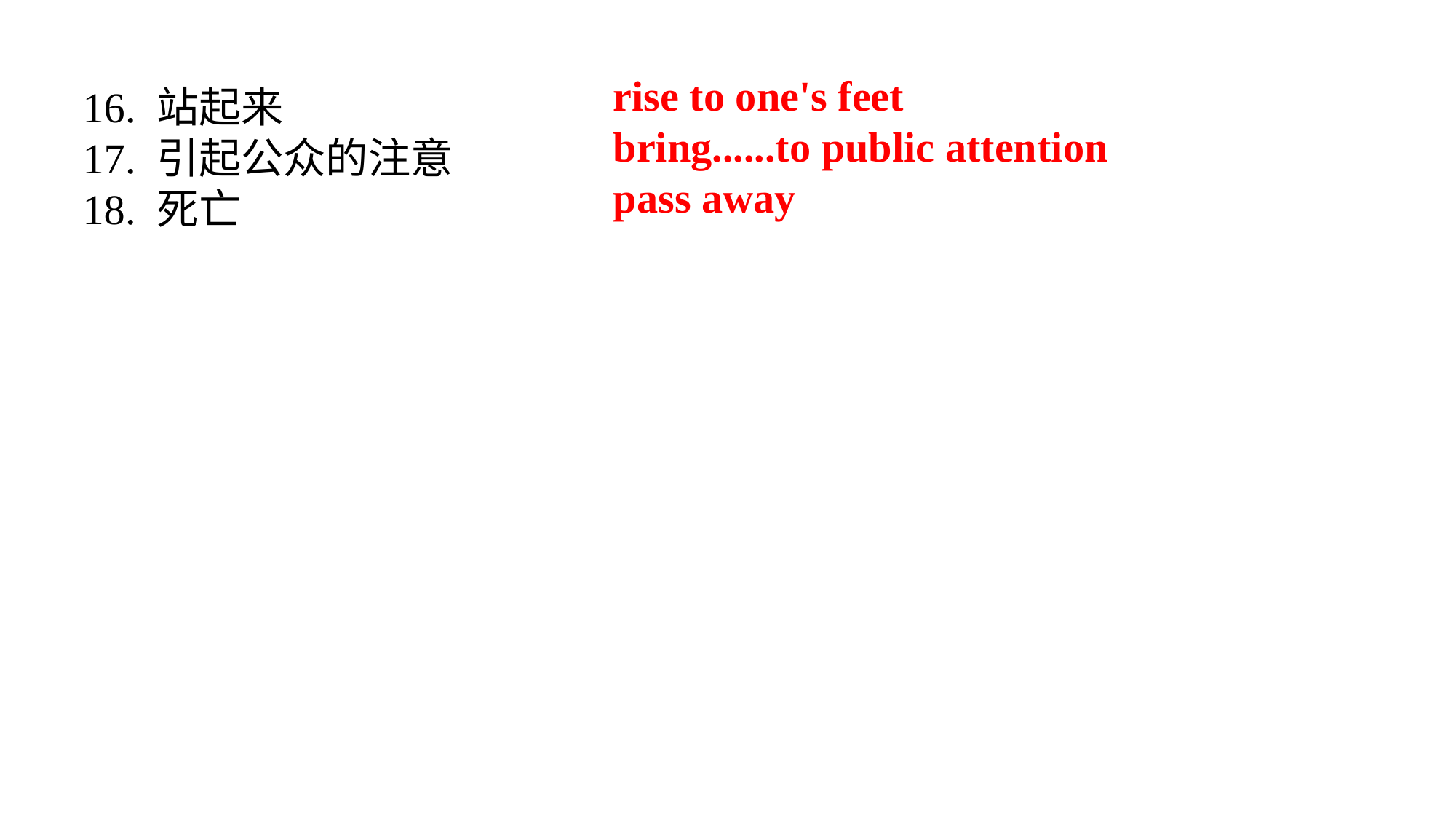

rise to one's feet
bring......to public attention
pass away
16. 站起来
17. 引起公众的注意
18. 死亡